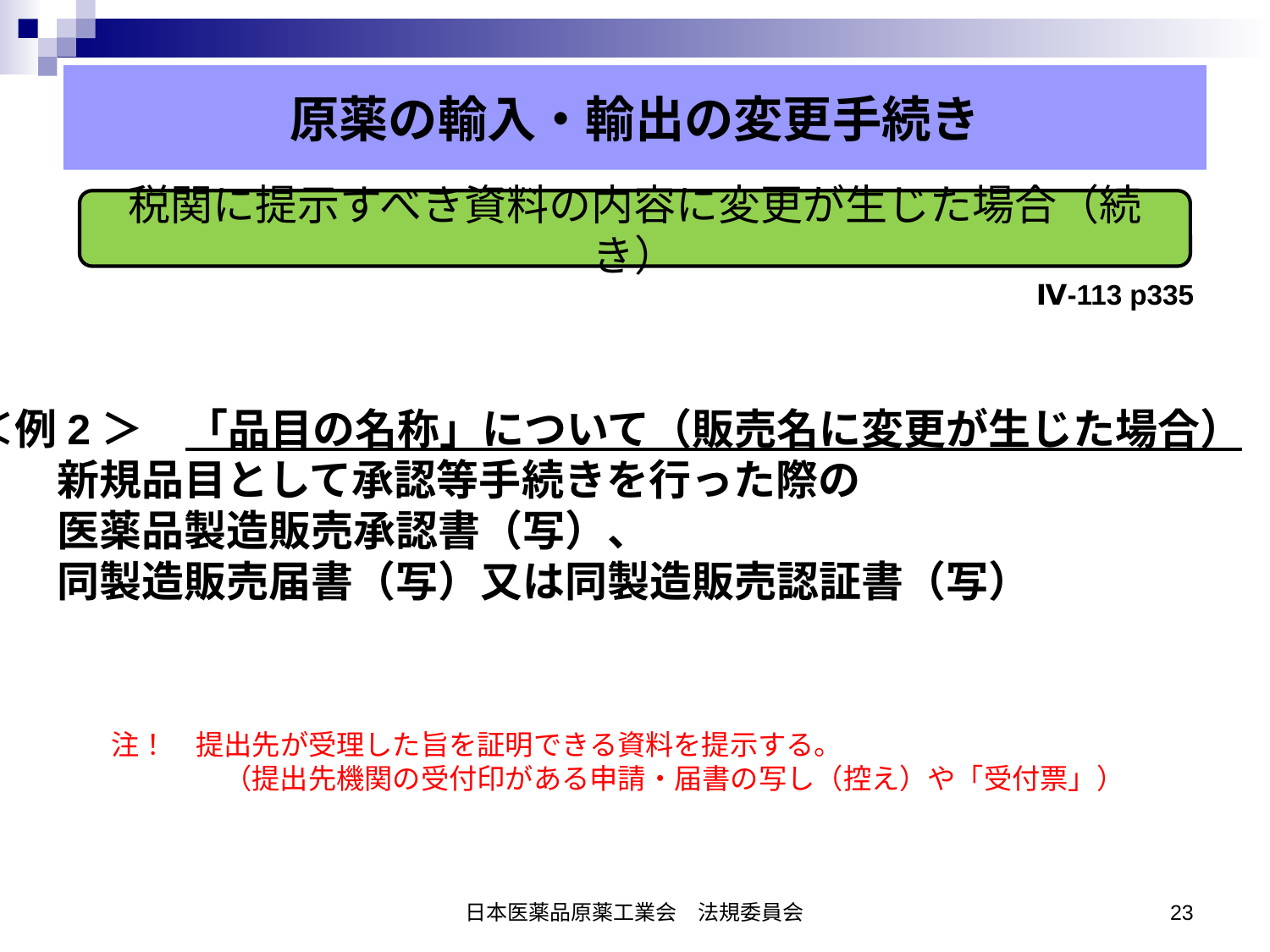

#
原薬の輸入・輸出の変更手続き
税関に提示すべき資料の内容に変更が生じた場合（続き）

Ⅳ-113 p335
＜例2＞　「品目の名称」について（販売名に変更が生じた場合）
　　新規品目として承認等手続きを行った際の
　　医薬品製造販売承認書（写）、
　　同製造販売届書（写）又は同製造販売認証書（写）
注！　提出先が受理した旨を証明できる資料を提示する。
　　　　（提出先機関の受付印がある申請・届書の写し（控え）や「受付票」）
日本医薬品原薬工業会　法規委員会
23